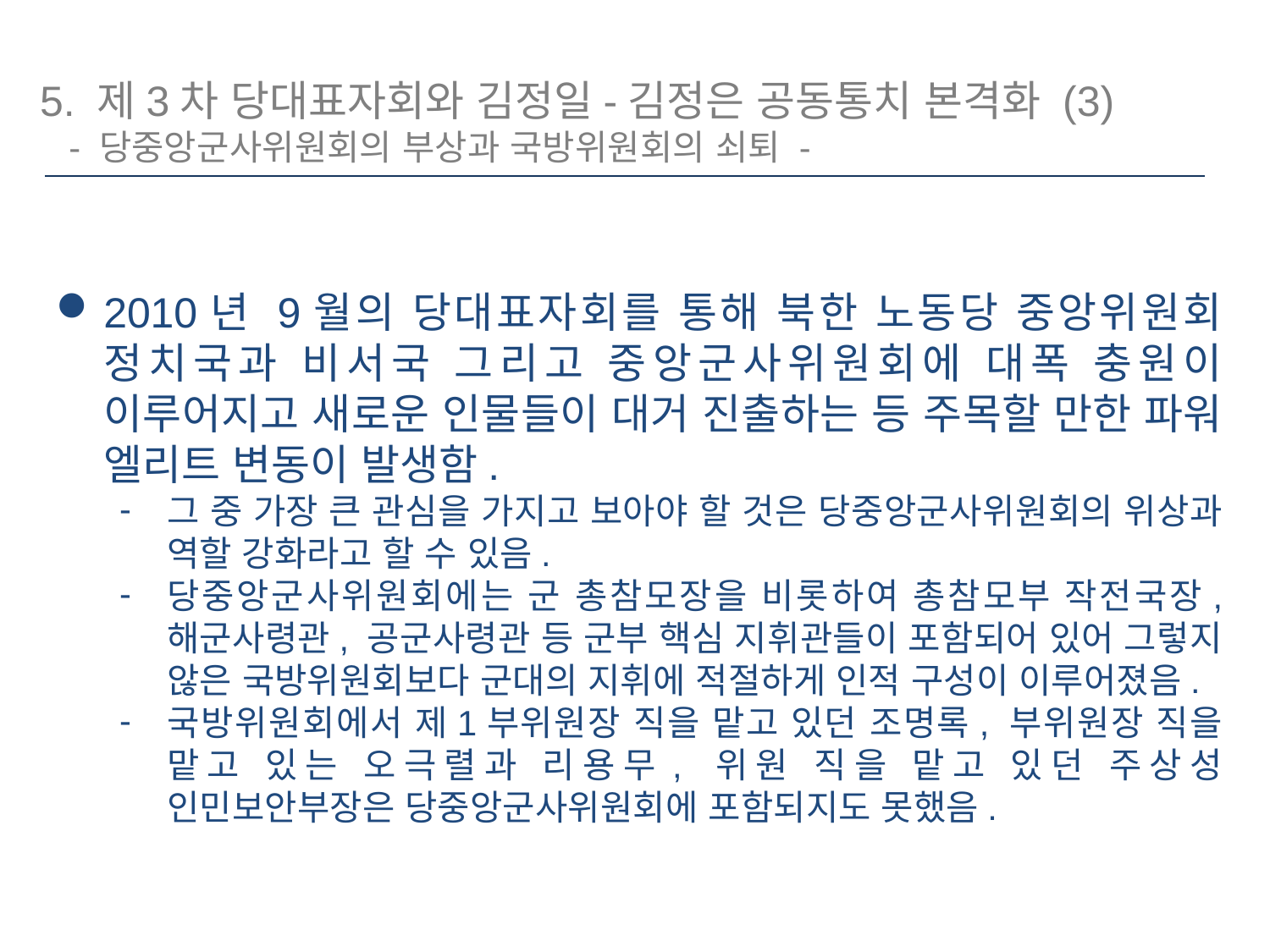

5. 제3차 당대표자회와 김정일-김정은 공동통치 본격화 (3)
   - 당중앙군사위원회의 부상과 국방위원회의 쇠퇴 -
2010년 9월의 당대표자회를 통해 북한 노동당 중앙위원회 정치국과 비서국 그리고 중앙군사위원회에 대폭 충원이 이루어지고 새로운 인물들이 대거 진출하는 등 주목할 만한 파워 엘리트 변동이 발생함.
그 중 가장 큰 관심을 가지고 보아야 할 것은 당중앙군사위원회의 위상과 역할 강화라고 할 수 있음.
당중앙군사위원회에는 군 총참모장을 비롯하여 총참모부 작전국장, 해군사령관, 공군사령관 등 군부 핵심 지휘관들이 포함되어 있어 그렇지 않은 국방위원회보다 군대의 지휘에 적절하게 인적 구성이 이루어졌음.
국방위원회에서 제1부위원장 직을 맡고 있던 조명록, 부위원장 직을 맡고 있는 오극렬과 리용무, 위원 직을 맡고 있던 주상성 인민보안부장은 당중앙군사위원회에 포함되지도 못했음.